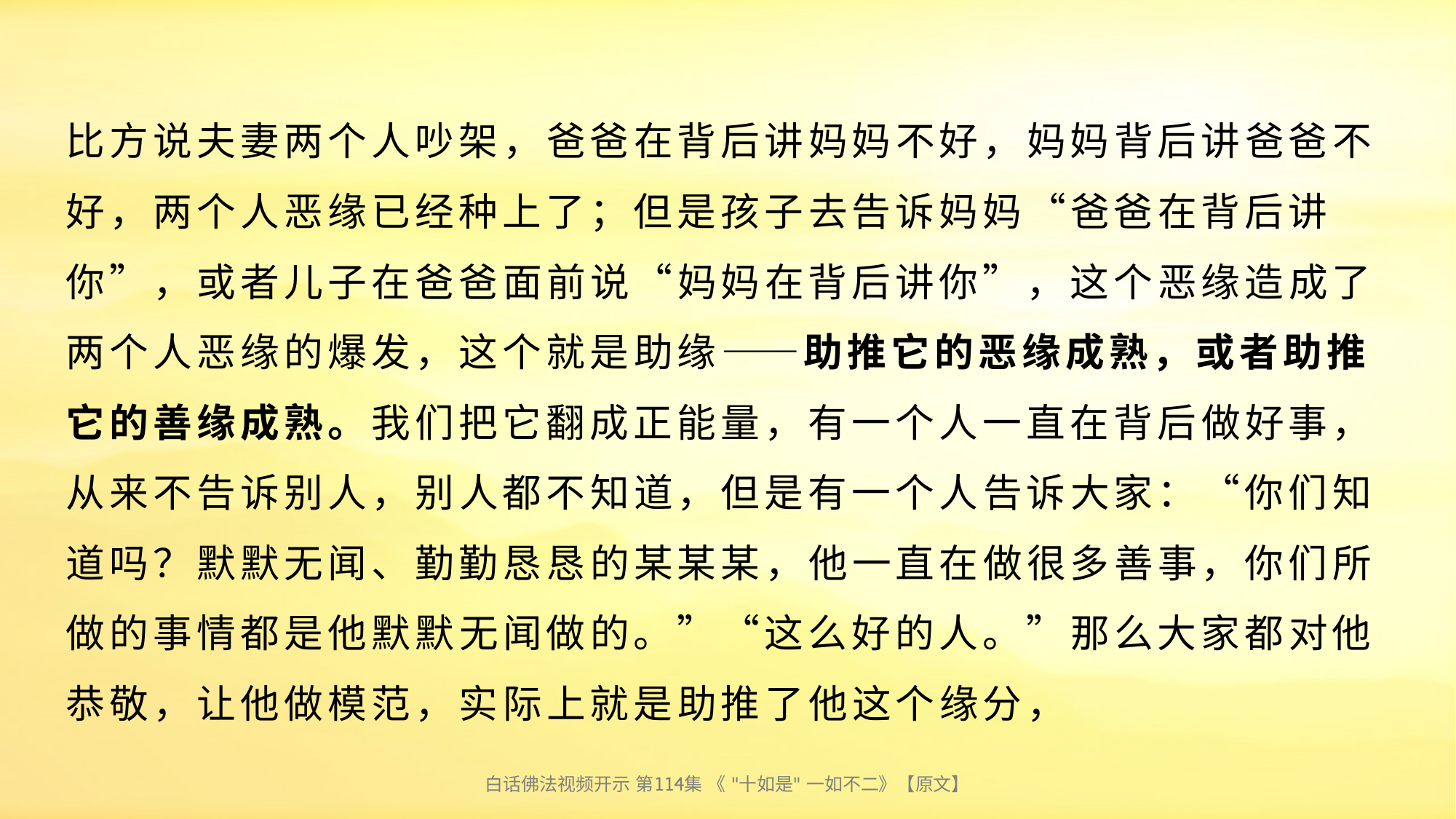

# 比方说夫妻两个人吵架，爸爸在背后讲妈妈不好，妈妈背后讲爸爸不好，两个人恶缘已经种上了；但是孩子去告诉妈妈“爸爸在背后讲你”，或者儿子在爸爸面前说“妈妈在背后讲你”，这个恶缘造成了两个人恶缘的爆发，这个就是助缘——助推它的恶缘成熟，或者助推它的善缘成熟。我们把它翻成正能量，有一个人一直在背后做好事，从来不告诉别人，别人都不知道，但是有一个人告诉大家：“你们知道吗？默默无闻、勤勤恳恳的某某某，他一直在做很多善事，你们所做的事情都是他默默无闻做的。”“这么好的人。”那么大家都对他恭敬，让他做模范，实际上就是助推了他这个缘分，
白话佛法视频开示 第114集 《 "十如是" 一如不二》【原文】